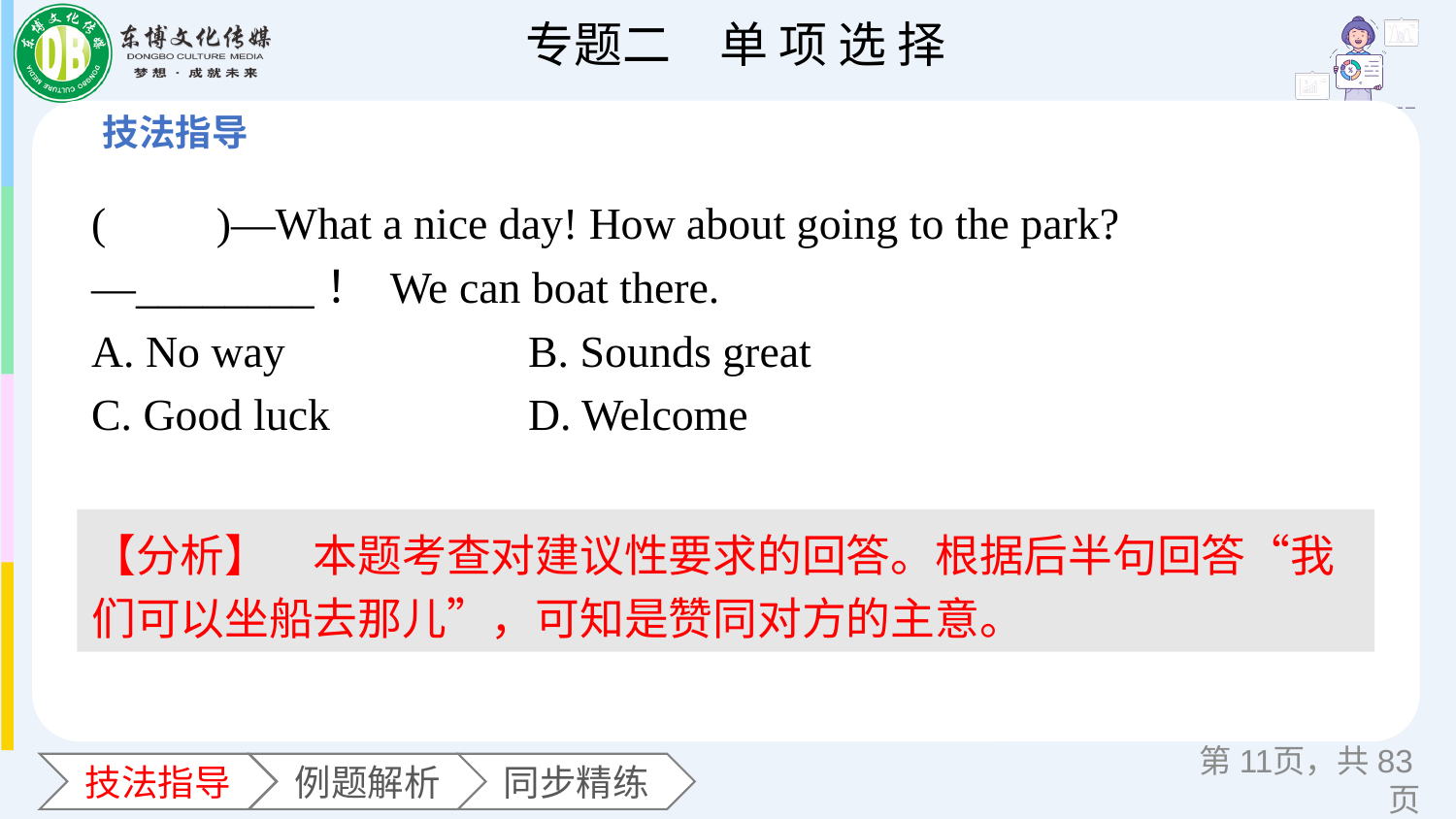

(　　)—What a nice day! How about going to the park?
—________！ We can boat there.
A. No way    		B. Sounds great
C. Good luck    		D. Welcome
【分析】　本题考查对建议性要求的回答。根据后半句回答“我们可以坐船去那儿”，可知是赞同对方的主意。
第11页，共83页